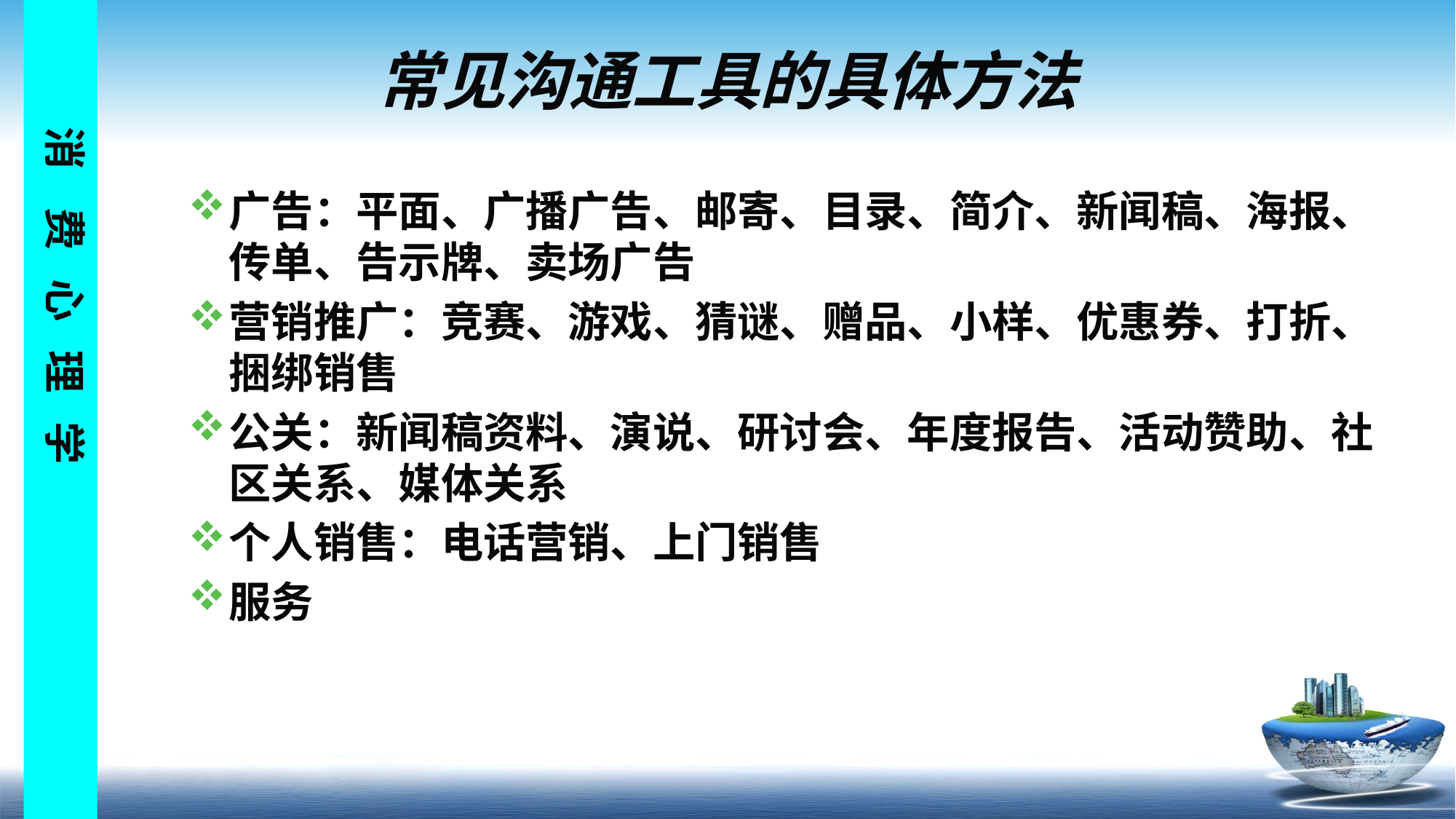

# 常见沟通工具的具体方法
广告：平面、广播广告、邮寄、目录、简介、新闻稿、海报、传单、告示牌、卖场广告
营销推广：竞赛、游戏、猜谜、赠品、小样、优惠券、打折、捆绑销售
公关：新闻稿资料、演说、研讨会、年度报告、活动赞助、社区关系、媒体关系
个人销售：电话营销、上门销售
服务